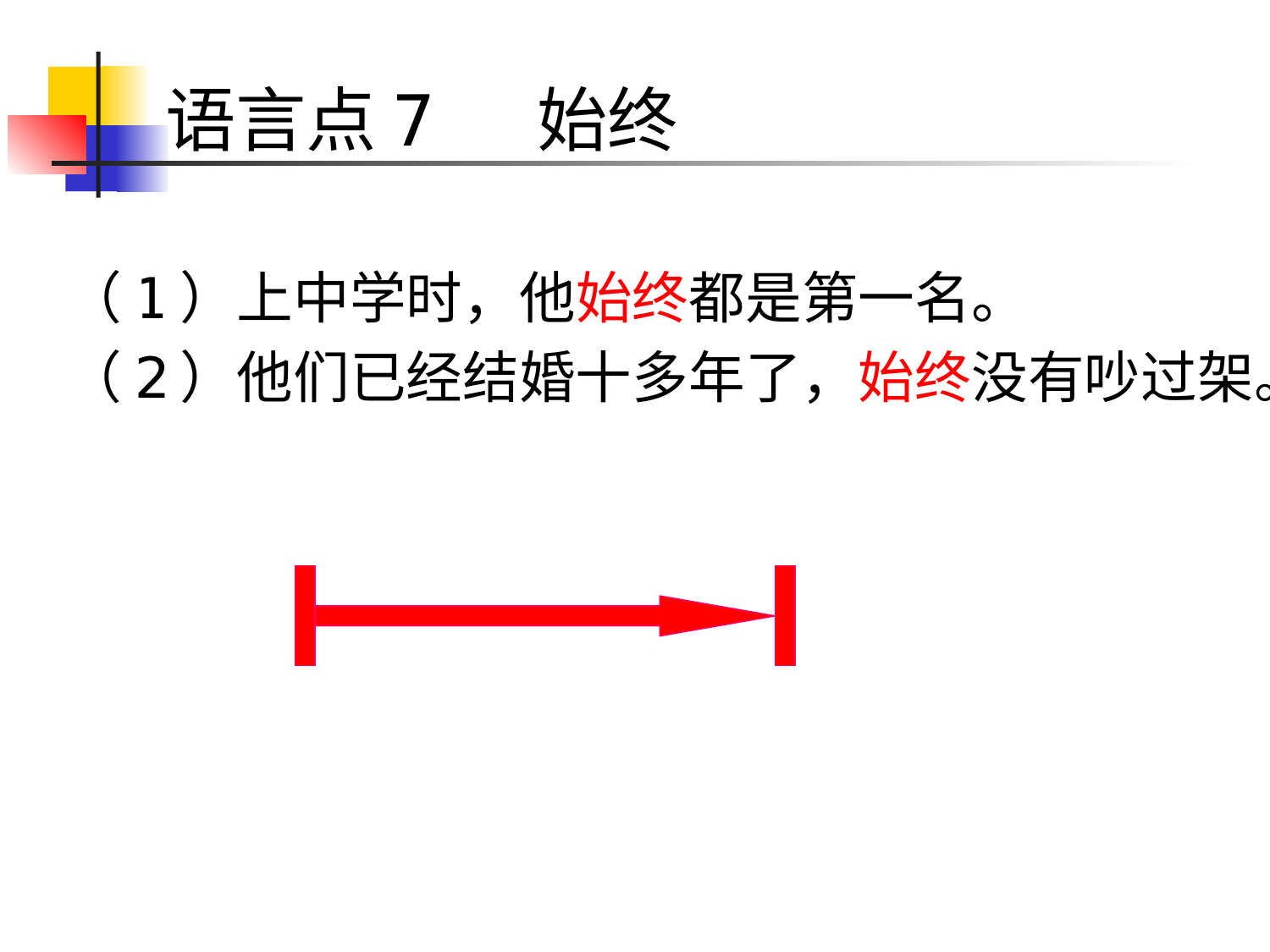

# 语言点7    始终
（1）上中学时，他始终都是第一名。
（2）他们已经结婚十多年了，始终没有吵过架。